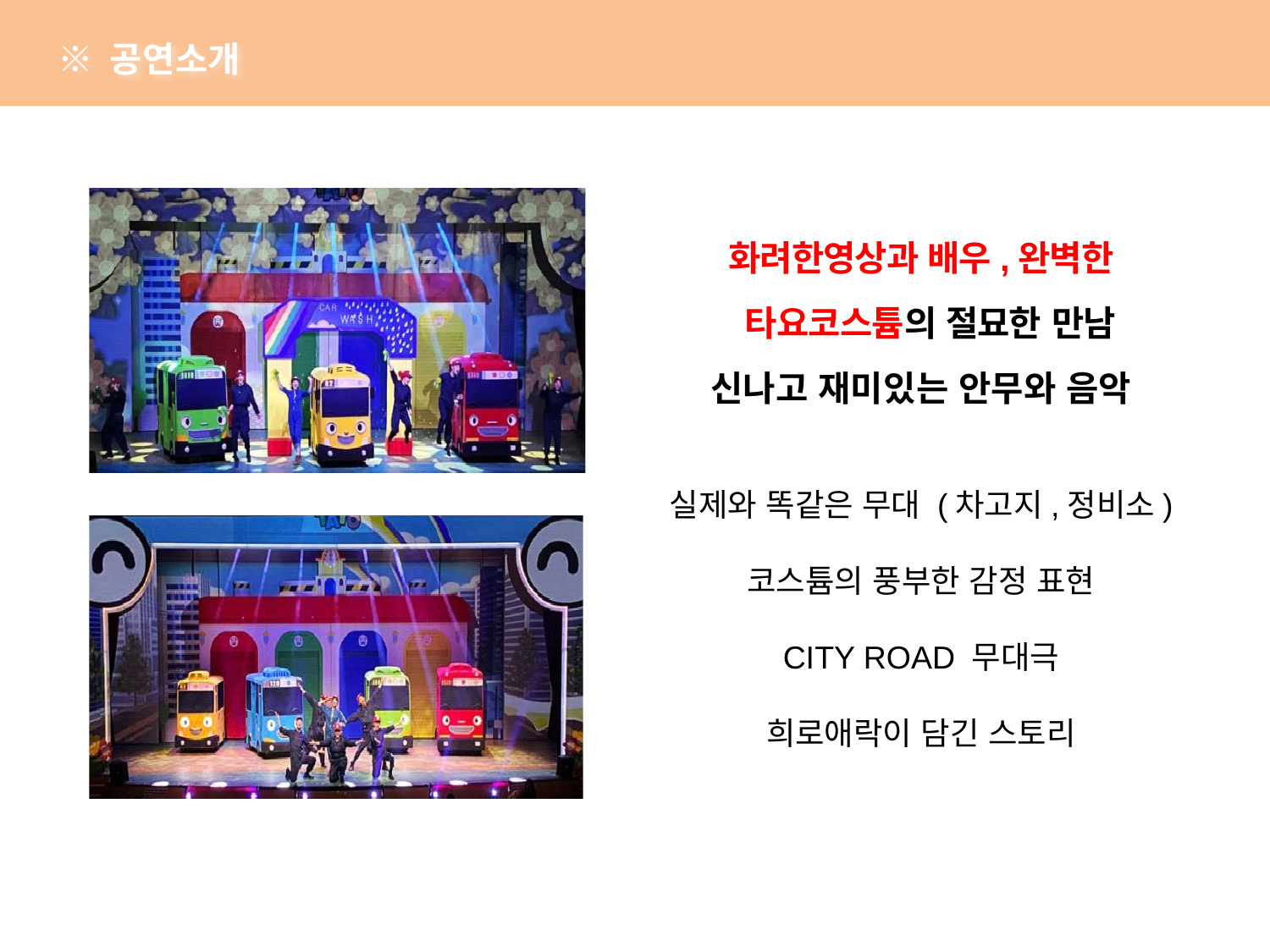

※ 공연소개

화려한영상과 배우,완벽한
 타요코스튬의 절묘한 만남
신나고 재미있는 안무와 음악

실제와 똑같은 무대 (차고지,정비소)

코스튬의 풍부한 감정 표현

CITY ROAD 무대극

희로애락이 담긴 스토리